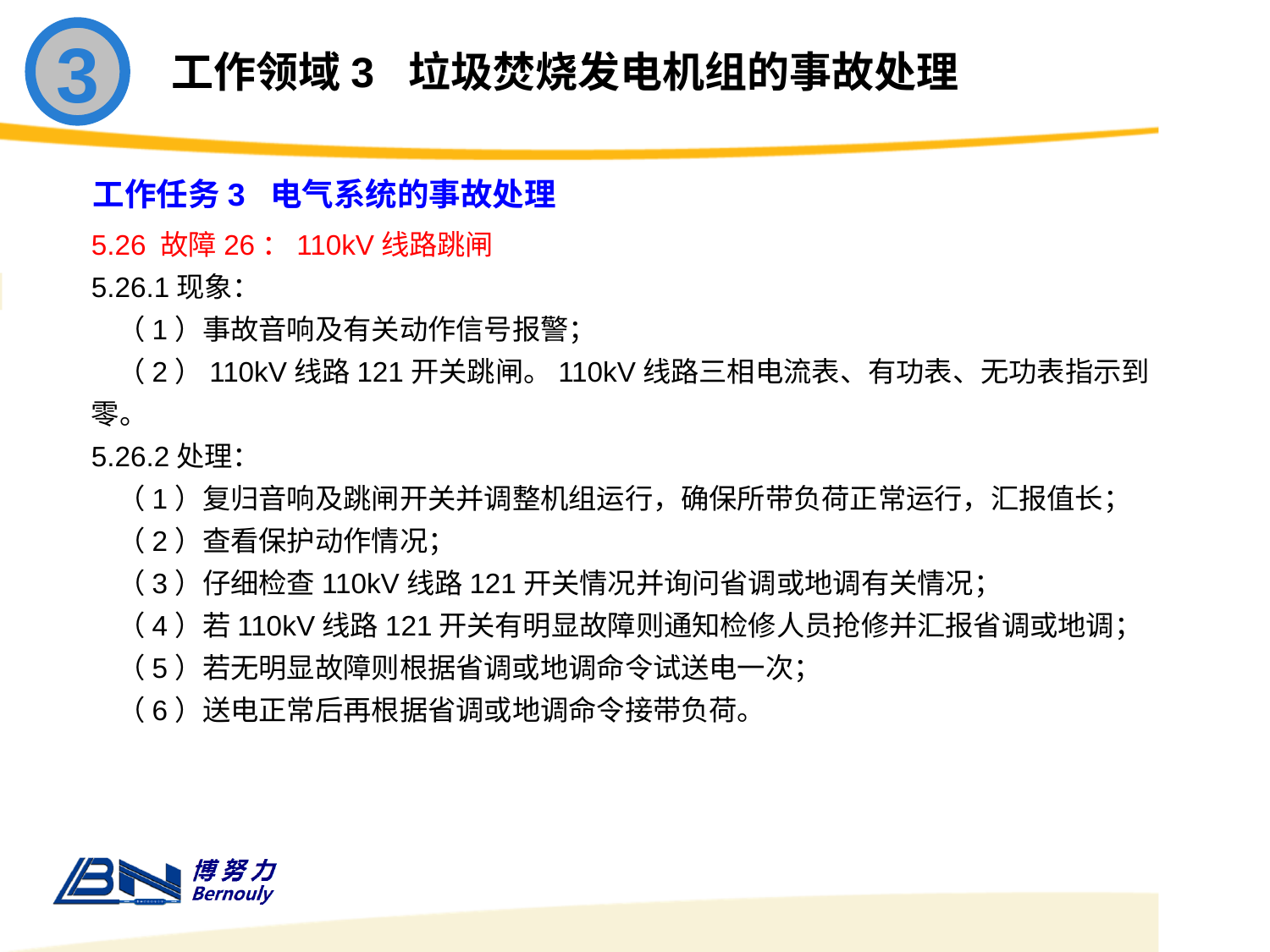

3
工作领域3  垃圾焚烧发电机组的事故处理
工作任务3  电气系统的事故处理
5.26 故障26：110kV线路跳闸
5.26.1现象：
   （1）事故音响及有关动作信号报警；
   （2）110kV线路121开关跳闸。110kV线路三相电流表、有功表、无功表指示到零。
5.26.2处理：
   （1）复归音响及跳闸开关并调整机组运行，确保所带负荷正常运行，汇报值长；
   （2）查看保护动作情况；
   （3）仔细检查110kV线路121开关情况并询问省调或地调有关情况；
   （4）若110kV线路121开关有明显故障则通知检修人员抢修并汇报省调或地调；
   （5）若无明显故障则根据省调或地调命令试送电一次；
   （6）送电正常后再根据省调或地调命令接带负荷。